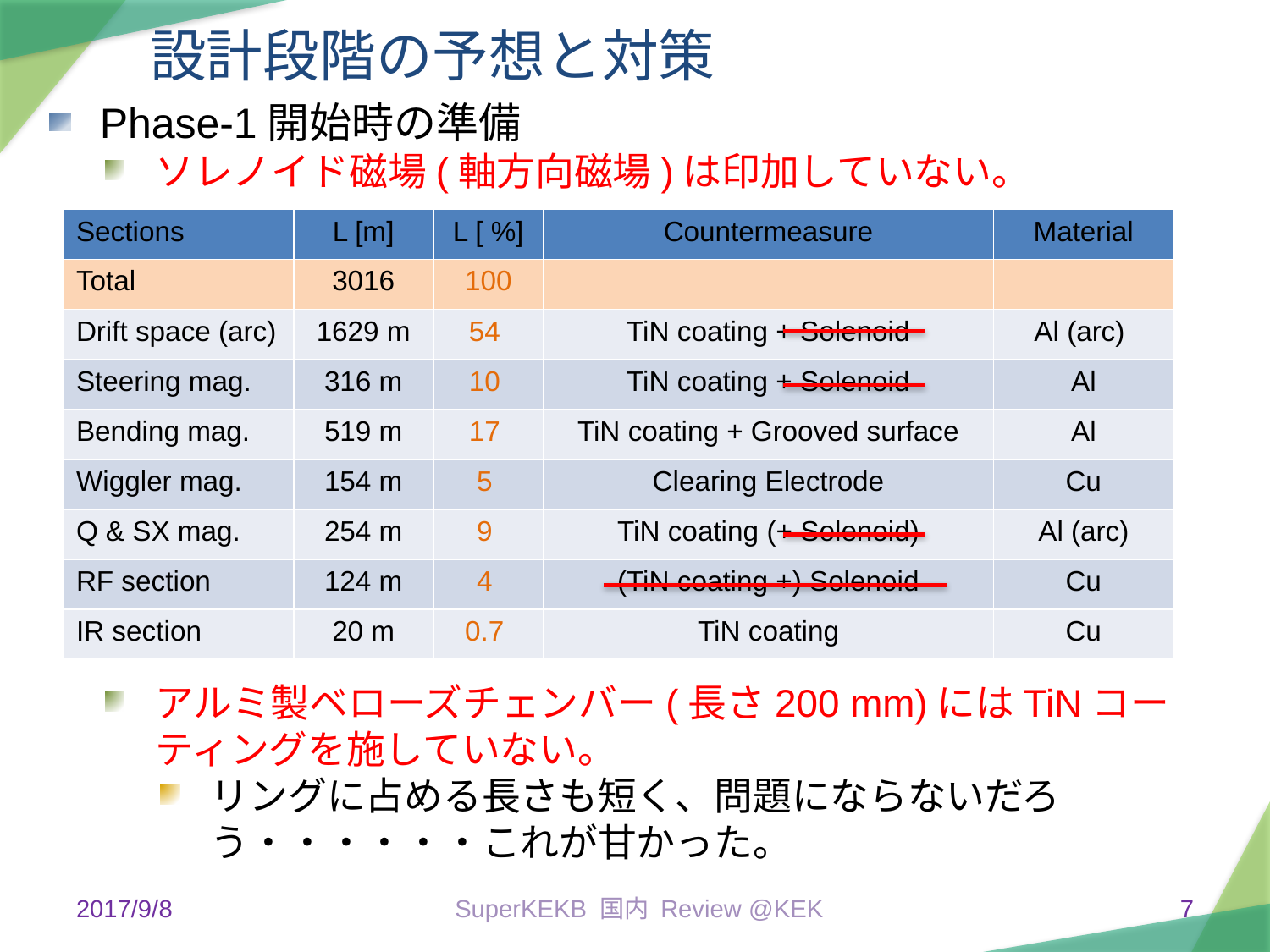

設計段階の予想と対策
Phase-1開始時の準備
ソレノイド磁場(軸方向磁場)は印加していない。
| Sections | L [m] | L [ %] | Countermeasure | Material |
| --- | --- | --- | --- | --- |
| Total | 3016 | 100 |  |  |
| Drift space (arc) | 1629 m | 54 | TiN coating + Solenoid | Al (arc) |
| Steering mag. | 316 m | 10 | TiN coating + Solenoid | Al |
| Bending mag. | 519 m | 17 | TiN coating + Grooved surface | Al |
| Wiggler mag. | 154 m | 5 | Clearing Electrode | Cu |
| Q & SX mag. | 254 m | 9 | TiN coating (+ Solenoid) | Al (arc) |
| RF section | 124 m | 4 | (TiN coating +) Solenoid | Cu |
| IR section | 20 m | 0.7 | TiN coating | Cu |
アルミ製ベローズチェンバー(長さ200 mm)にはTiNコーティングを施していない。
リングに占める長さも短く、問題にならないだろう・・・・・・これが甘かった。
2017/9/8
SuperKEKB 国内 Review @KEK
7